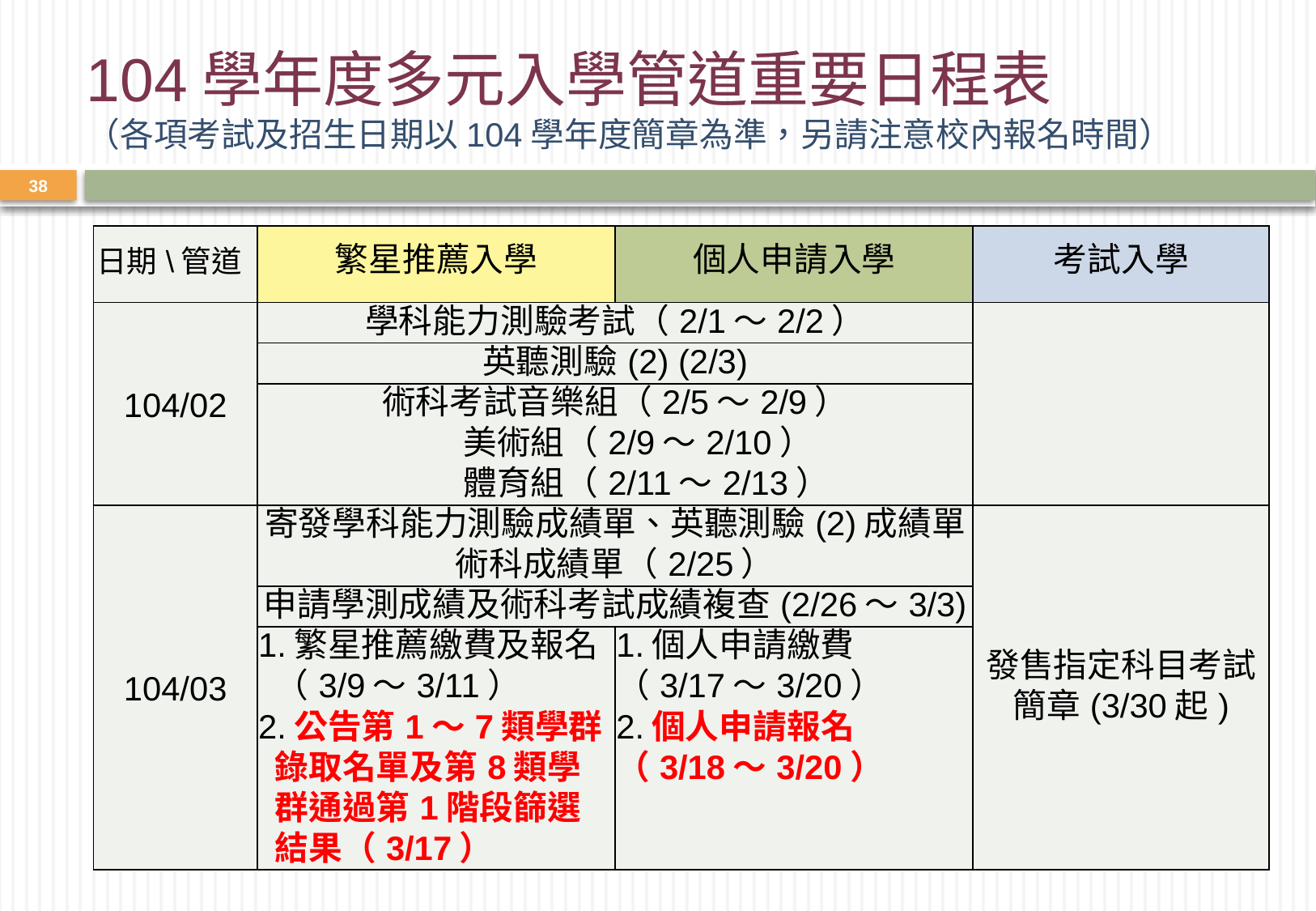

104學年度多元入學管道重要日程表
（各項考試及招生日期以104學年度簡章為準，另請注意校內報名時間）
38
| 日期\管道 | 繁星推薦入學 | 個人申請入學 | 考試入學 |
| --- | --- | --- | --- |
| 104/02 | 學科能力測驗考試（2/1～2/2） |  |  |
|  | 英聽測驗(2) (2/3) |  |  |
|  | 術科考試音樂組（2/5～2/9） 美術組（2/9～2/10） 體育組（2/11～2/13） |  |  |
| 104/03 | 寄發學科能力測驗成績單、英聽測驗(2)成績單、術科成績單（2/25） |  | 發售指定科目考試簡章(3/30起) |
|  | 申請學測成績及術科考試成績複查(2/26～3/3) |  |  |
|  | 1.繁星推薦繳費及報名（3/9～3/11） 2.公告第1～7類學群錄取名單及第8類學群通過第1階段篩選結果（3/17） | 1.個人申請繳費 （3/17～3/20） 2.個人申請報名 （3/18～3/20） |  |